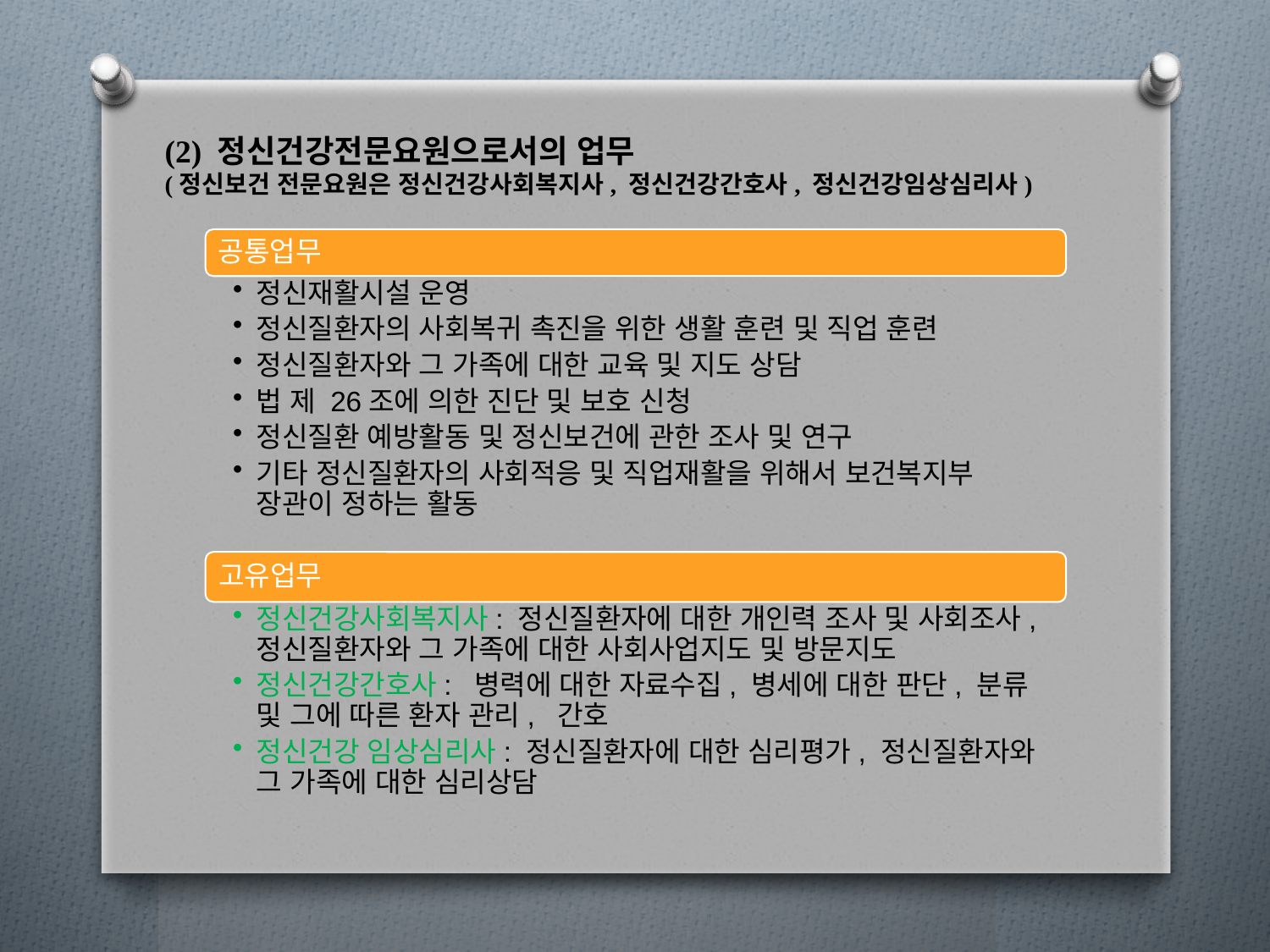

# (2) 정신건강전문요원으로서의 업무 (정신보건 전문요원은 정신건강사회복지사, 정신건강간호사, 정신건강임상심리사)
공통업무
정신재활시설 운영
정신질환자의 사회복귀 촉진을 위한 생활 훈련 및 직업 훈련
정신질환자와 그 가족에 대한 교육 및 지도 상담
법 제 26조에 의한 진단 및 보호 신청
정신질환 예방활동 및 정신보건에 관한 조사 및 연구
기타 정신질환자의 사회적응 및 직업재활을 위해서 보건복지부 장관이 정하는 활동
고유업무
정신건강사회복지사: 정신질환자에 대한 개인력 조사 및 사회조사, 정신질환자와 그 가족에 대한 사회사업지도 및 방문지도
정신건강간호사:  병력에 대한 자료수집, 병세에 대한 판단, 분류 및 그에 따른 환자 관리,  간호
정신건강 임상심리사: 정신질환자에 대한 심리평가, 정신질환자와 그 가족에 대한 심리상담